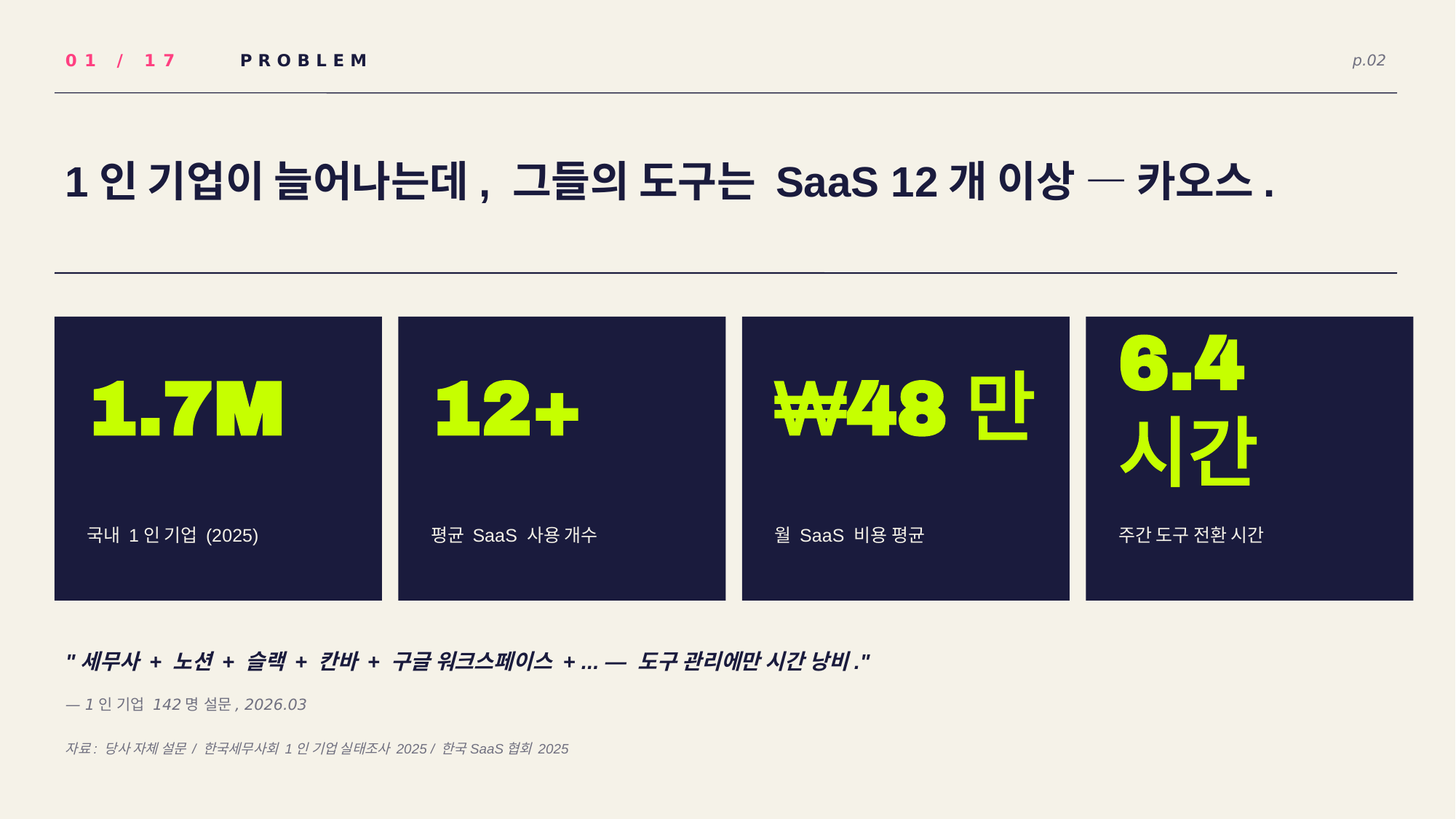

01 / 17
PROBLEM
p.02

1인 기업이 늘어나는데, 그들의 도구는 SaaS 12개 이상 — 카오스.

1.7M
12+
₩48만
6.4 시간
국내 1인 기업 (2025)
평균 SaaS 사용 개수
월 SaaS 비용 평균
주간 도구 전환 시간
"세무사 + 노션 + 슬랙 + 칸바 + 구글 워크스페이스 + ... — 도구 관리에만 시간 낭비."
— 1인 기업 142명 설문, 2026.03
자료: 당사 자체 설문 / 한국세무사회 1인 기업 실태조사 2025 / 한국SaaS협회 2025